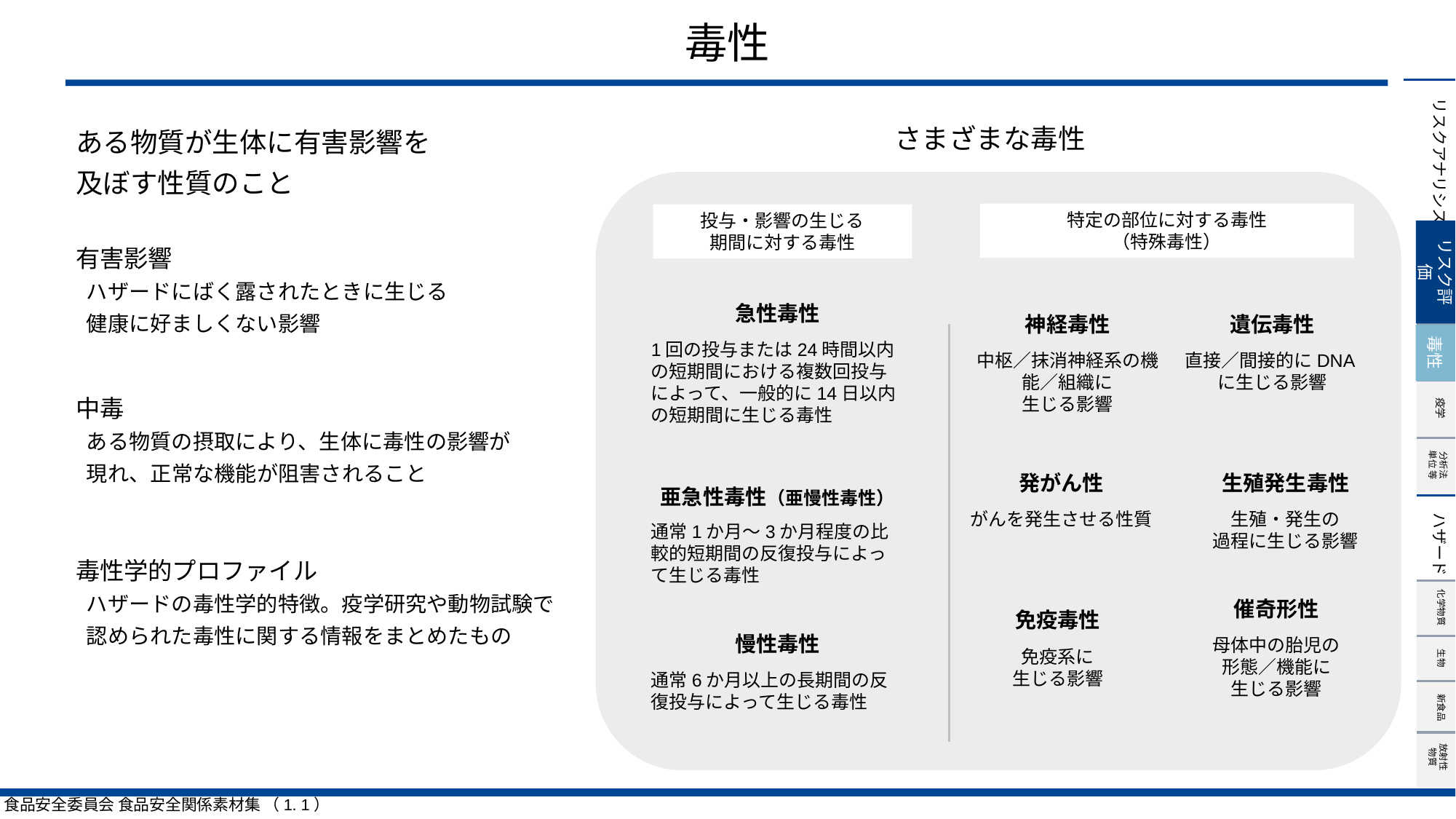

# 毒性
ある物質が生体に有害影響を
及ぼす性質のこと
有害影響
ハザードにばく露されたときに生じる
健康に好ましくない影響

中毒
ある物質の摂取により、生体に毒性の影響が
現れ、正常な機能が阻害されること

毒性学的プロファイル
ハザードの毒性学的特徴。疫学研究や動物試験で
認められた毒性に関する情報をまとめたもの

さまざまな毒性

特定の部位に対する毒性
（特殊毒性）
投与・影響の生じる
期間に対する毒性
リスク評価
急性毒性

1回の投与または24時間以内の短期間における複数回投与によって、一般的に14日以内の短期間に生じる毒性
神経毒性

中枢／抹消神経系の機能／組織に
生じる影響
遺伝毒性

直接／間接的にDNAに生じる影響
毒性
発がん性

がんを発生させる性質
生殖発生毒性

生殖・発生の
過程に生じる影響
亜急性毒性（亜慢性毒性）

通常1か月〜3か月程度の比較的短期間の反復投与によって生じる毒性
催奇形性

母体中の胎児の
形態／機能に
生じる影響
免疫毒性

免疫系に
生じる影響
慢性毒性

通常6か月以上の長期間の反復投与によって生じる毒性